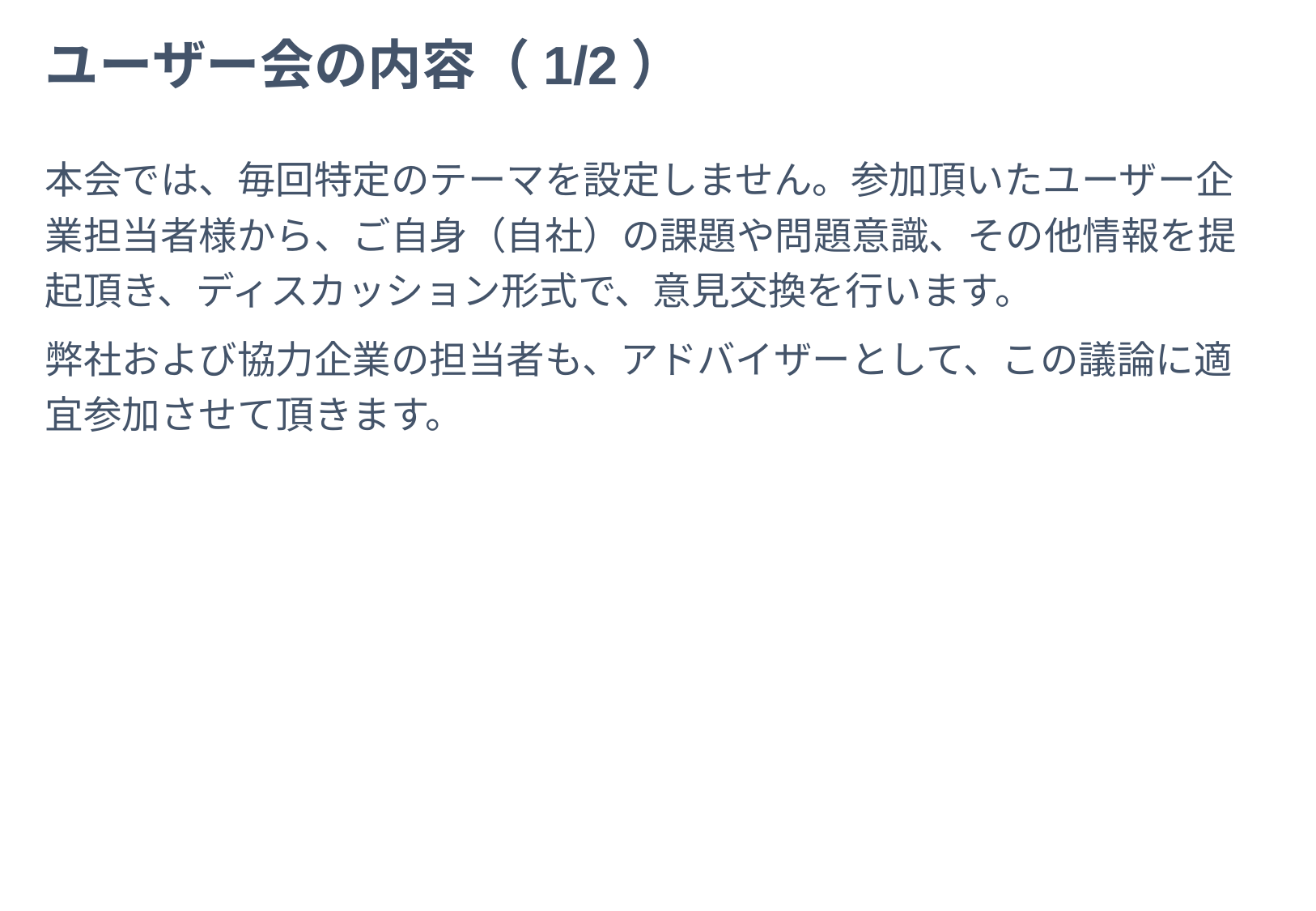

# ユーザー会の内容（1/2）
本会では、毎回特定のテーマを設定しません。参加頂いたユーザー企業担当者様から、ご自身（自社）の課題や問題意識、その他情報を提起頂き、ディスカッション形式で、意見交換を行います。
弊社および協力企業の担当者も、アドバイザーとして、この議論に適宜参加させて頂きます。